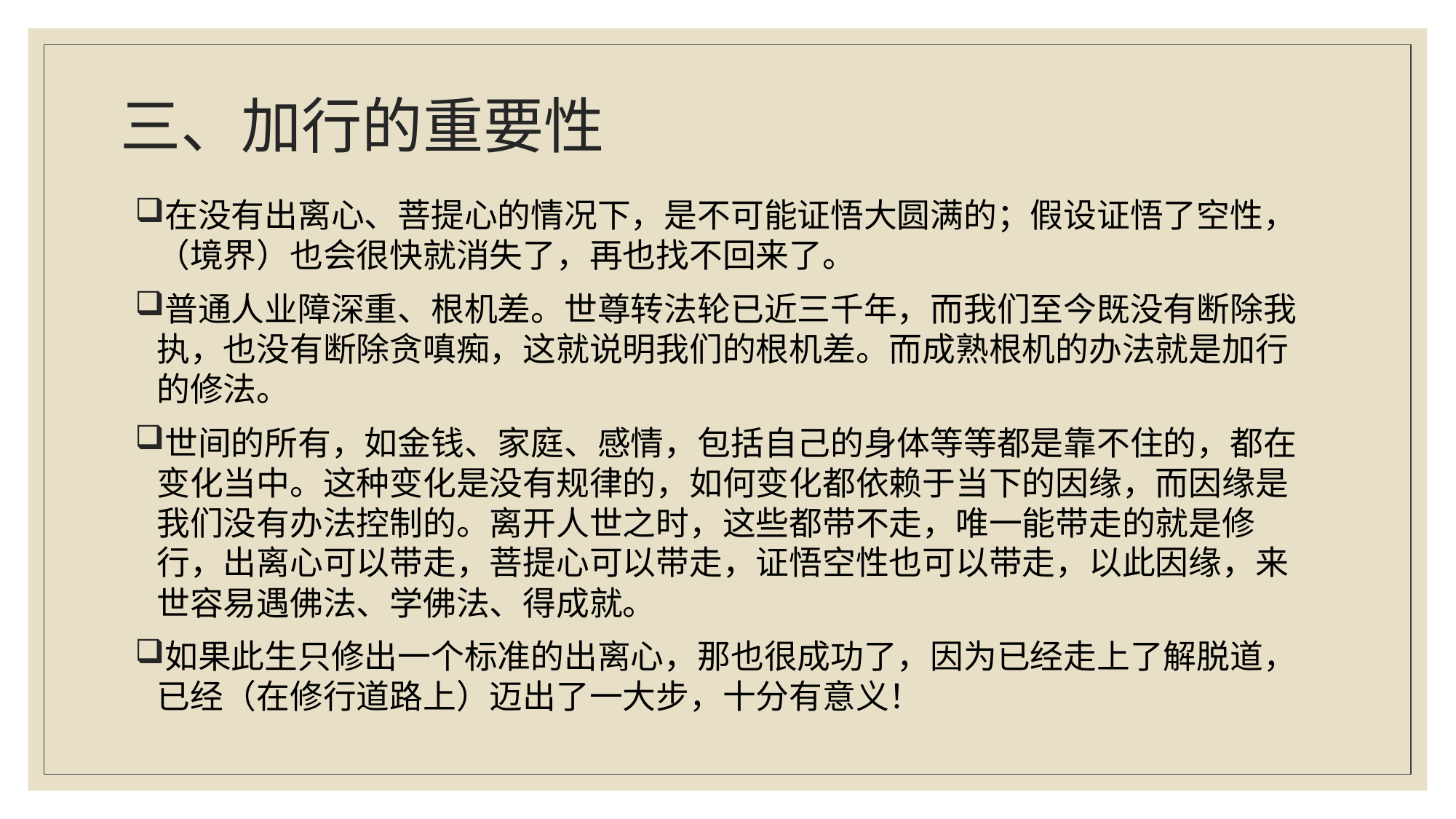

# 三、加行的重要性
在没有出离心、菩提心的情况下，是不可能证悟大圆满的；假设证悟了空性，（境界）也会很快就消失了，再也找不回来了。
普通人业障深重、根机差。世尊转法轮已近三千年，而我们至今既没有断除我执，也没有断除贪嗔痴，这就说明我们的根机差。而成熟根机的办法就是加行的修法。
世间的所有，如金钱、家庭、感情，包括自己的身体等等都是靠不住的，都在变化当中。这种变化是没有规律的，如何变化都依赖于当下的因缘，而因缘是我们没有办法控制的。离开人世之时，这些都带不走，唯一能带走的就是修行，出离心可以带走，菩提心可以带走，证悟空性也可以带走，以此因缘，来世容易遇佛法、学佛法、得成就。
如果此生只修出一个标准的出离心，那也很成功了，因为已经走上了解脱道，已经（在修行道路上）迈出了一大步，十分有意义！